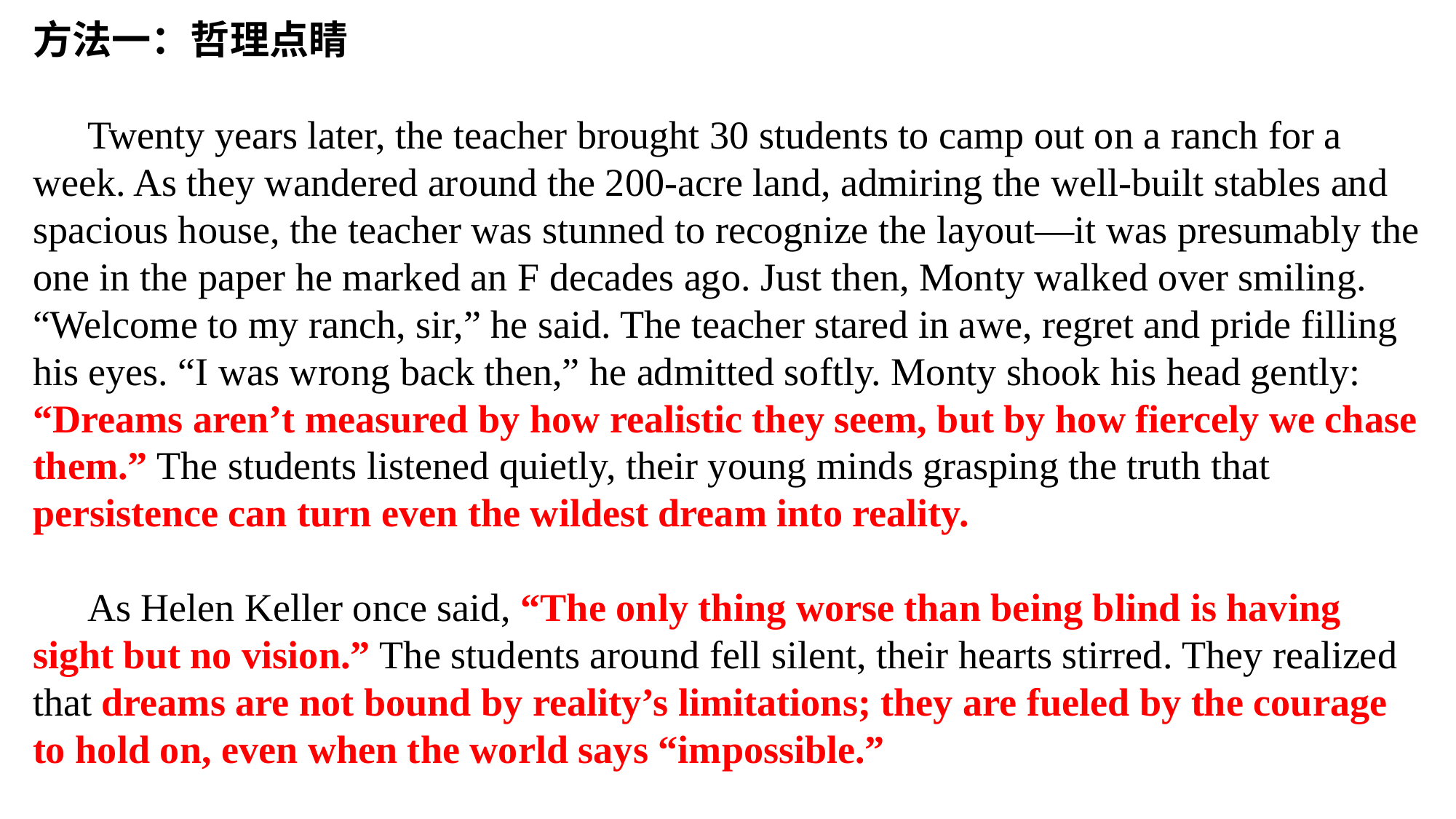

方法一：哲理点睛

Twenty years later, the teacher brought 30 students to camp out on a ranch for a week. As they wandered around the 200-acre land, admiring the well-built stables and spacious house, the teacher was stunned to recognize the layout—it was presumably the one in the paper he marked an F decades ago. Just then, Monty walked over smiling. “Welcome to my ranch, sir,” he said. The teacher stared in awe, regret and pride filling his eyes. “I was wrong back then,” he admitted softly. Monty shook his head gently: “Dreams aren’t measured by how realistic they seem, but by how fiercely we chase them.” The students listened quietly, their young minds grasping the truth that persistence can turn even the wildest dream into reality.

As Helen Keller once said, “The only thing worse than being blind is having sight but no vision.” The students around fell silent, their hearts stirred. They realized that dreams are not bound by reality’s limitations; they are fueled by the courage to hold on, even when the world says “impossible.”